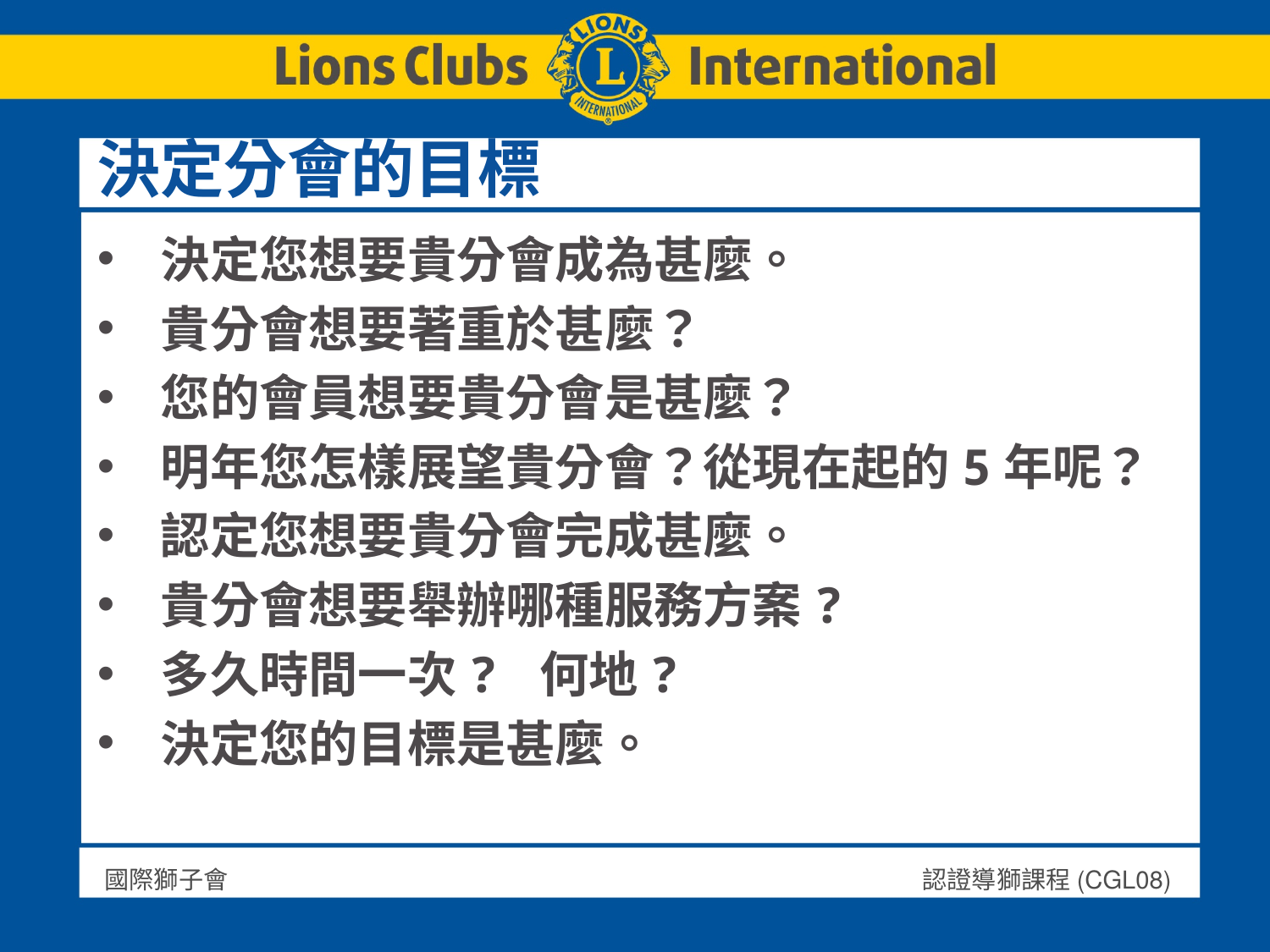

# 決定分會的目標
決定您想要貴分會成為甚麼。
貴分會想要著重於甚麼？
您的會員想要貴分會是甚麼？
明年您怎樣展望貴分會？從現在起的5年呢？
認定您想要貴分會完成甚麼。
貴分會想要舉辦哪種服務方案?
多久時間一次? 何地?
決定您的目標是甚麼。